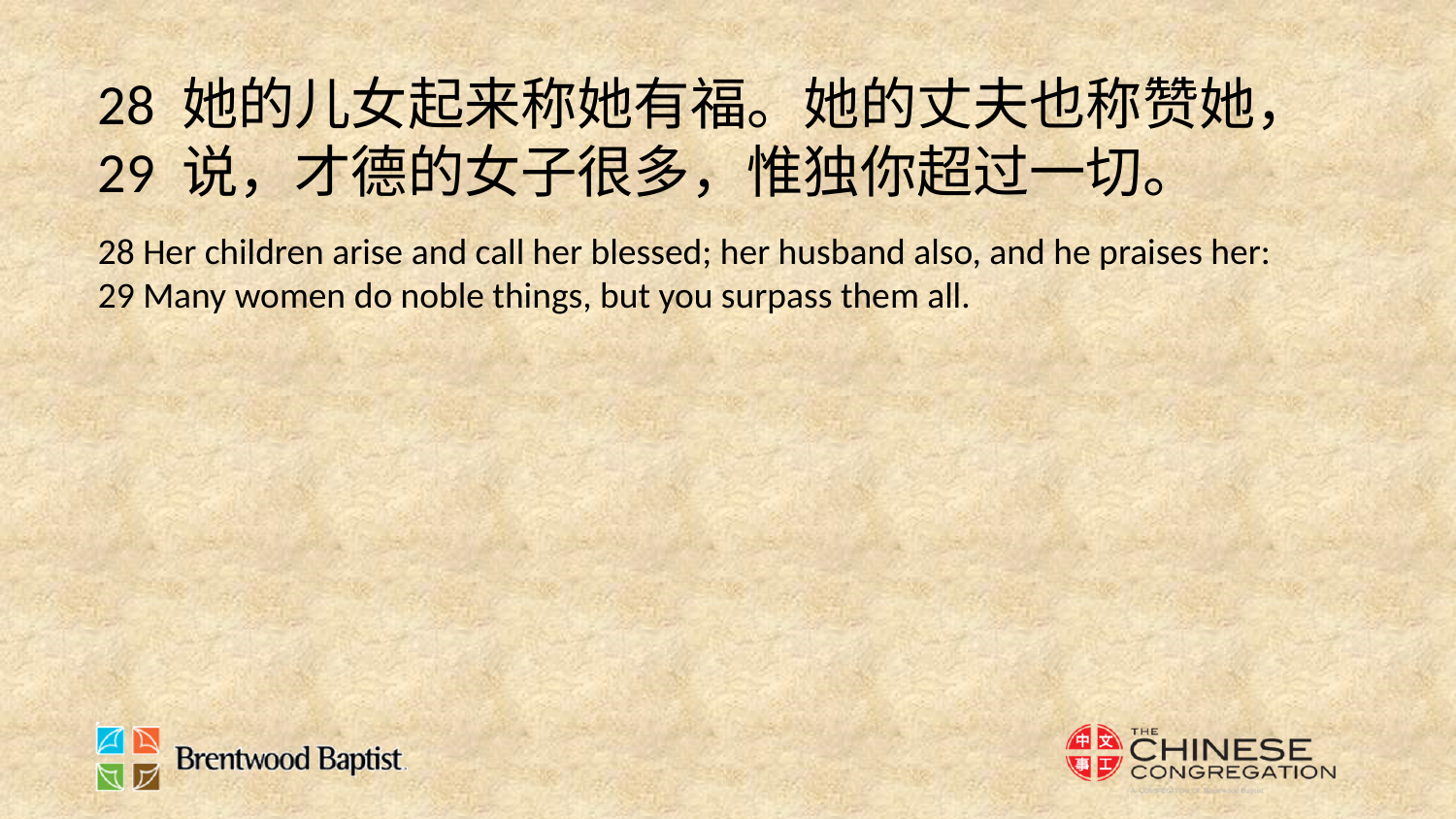

28 她的儿女起来称她有福。她的丈夫也称赞她，
29 说，才德的女子很多，惟独你超过一切。

28 Her children arise and call her blessed; her husband also, and he praises her:
29 Many women do noble things, but you surpass them all.